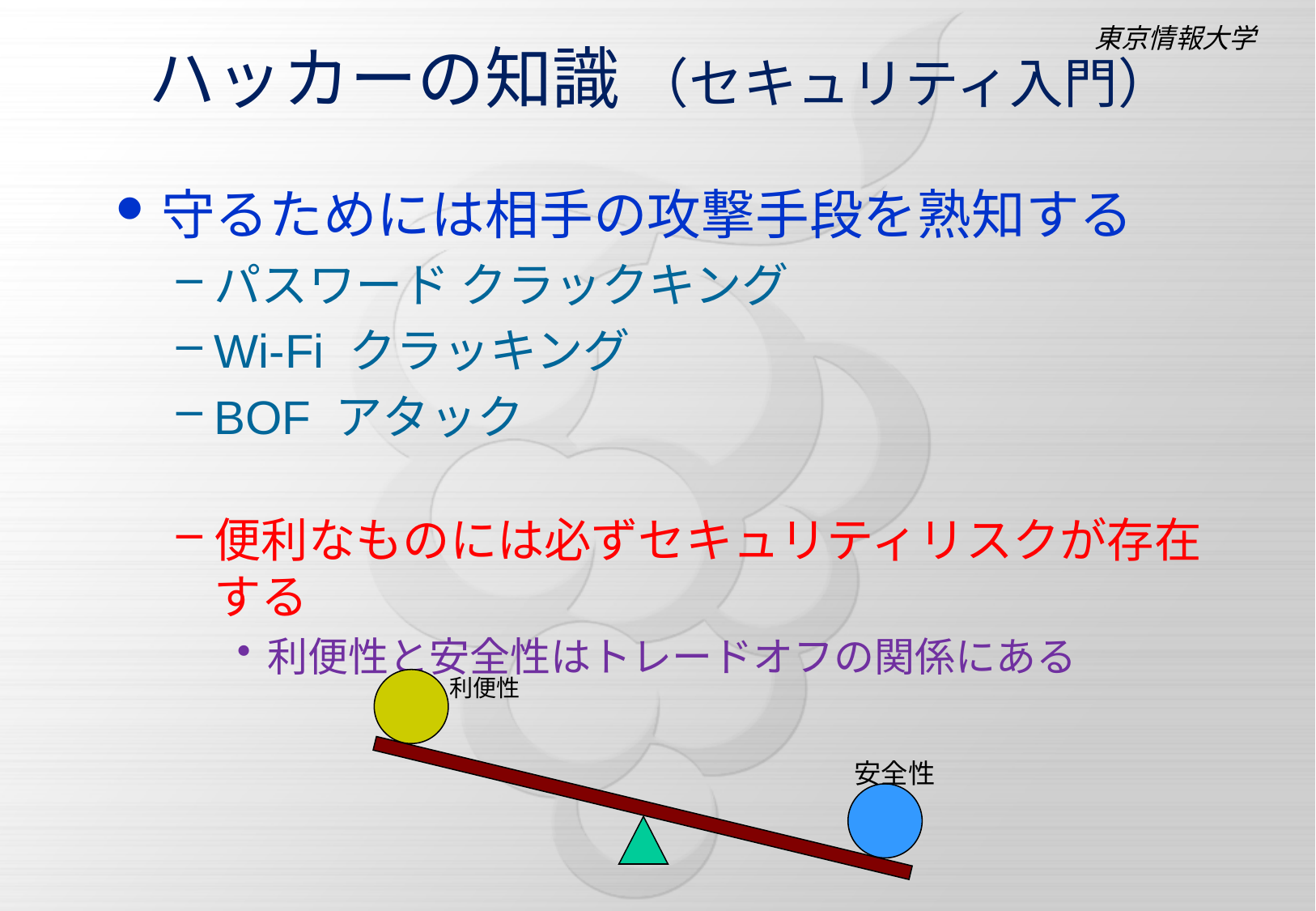

# ハッカーの知識 （セキュリティ入門）
守るためには相手の攻撃手段を熟知する
パスワード クラックキング
Wi-Fi クラッキング
BOF アタック
便利なものには必ずセキュリティリスクが存在する
利便性と安全性はトレードオフの関係にある

利便性

安全性